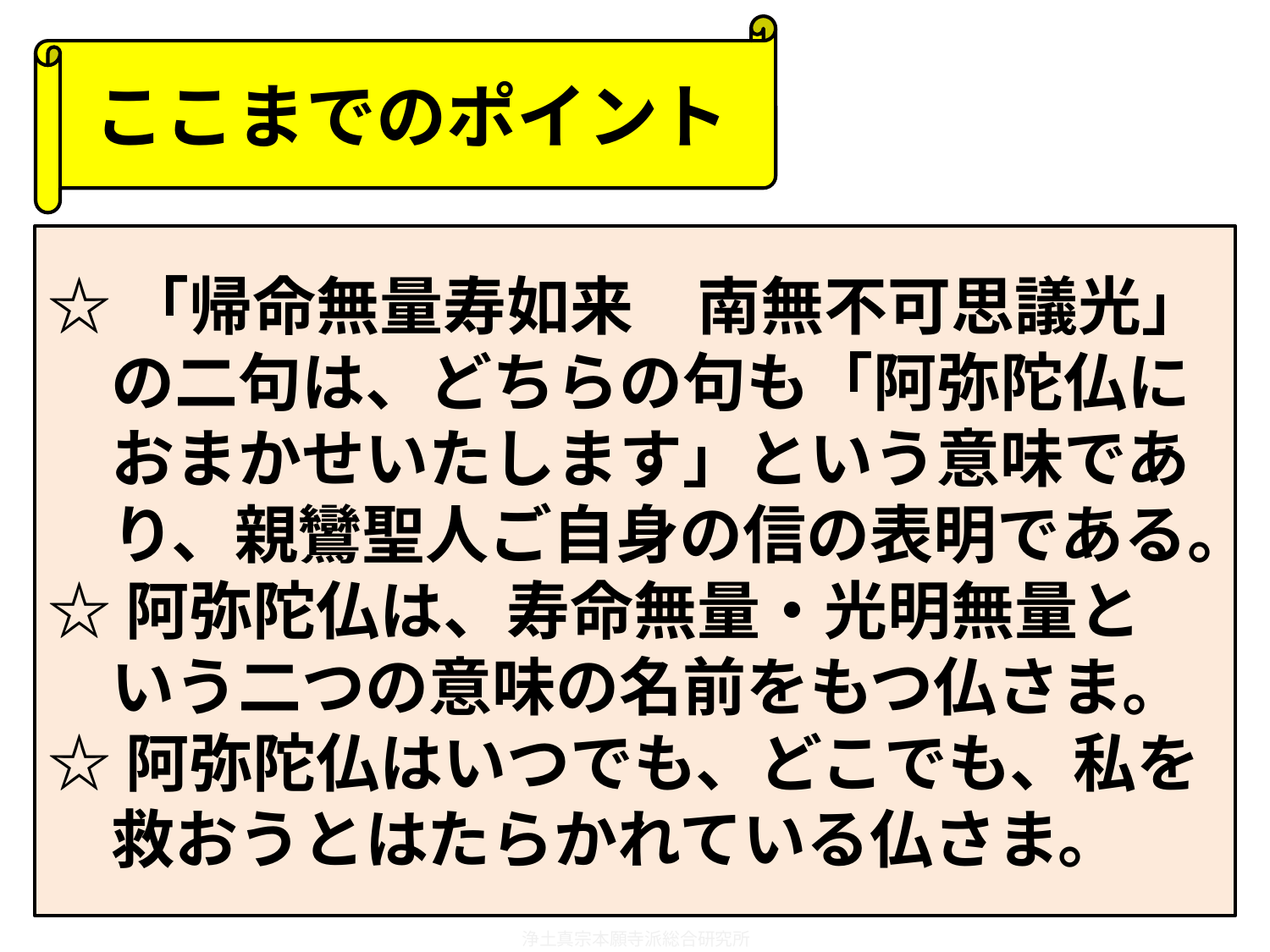

ここまでのポイント
☆「帰命無量寿如来　南無不可思議光」
　の二句は、どちらの句も「阿弥陀仏に
　おまかせいたします」という意味であ
　り、親鸞聖人ご自身の信の表明である。
☆阿弥陀仏は、寿命無量・光明無量と
　いう二つの意味の名前をもつ仏さま。
☆阿弥陀仏はいつでも、どこでも、私を
　救おうとはたらかれている仏さま。